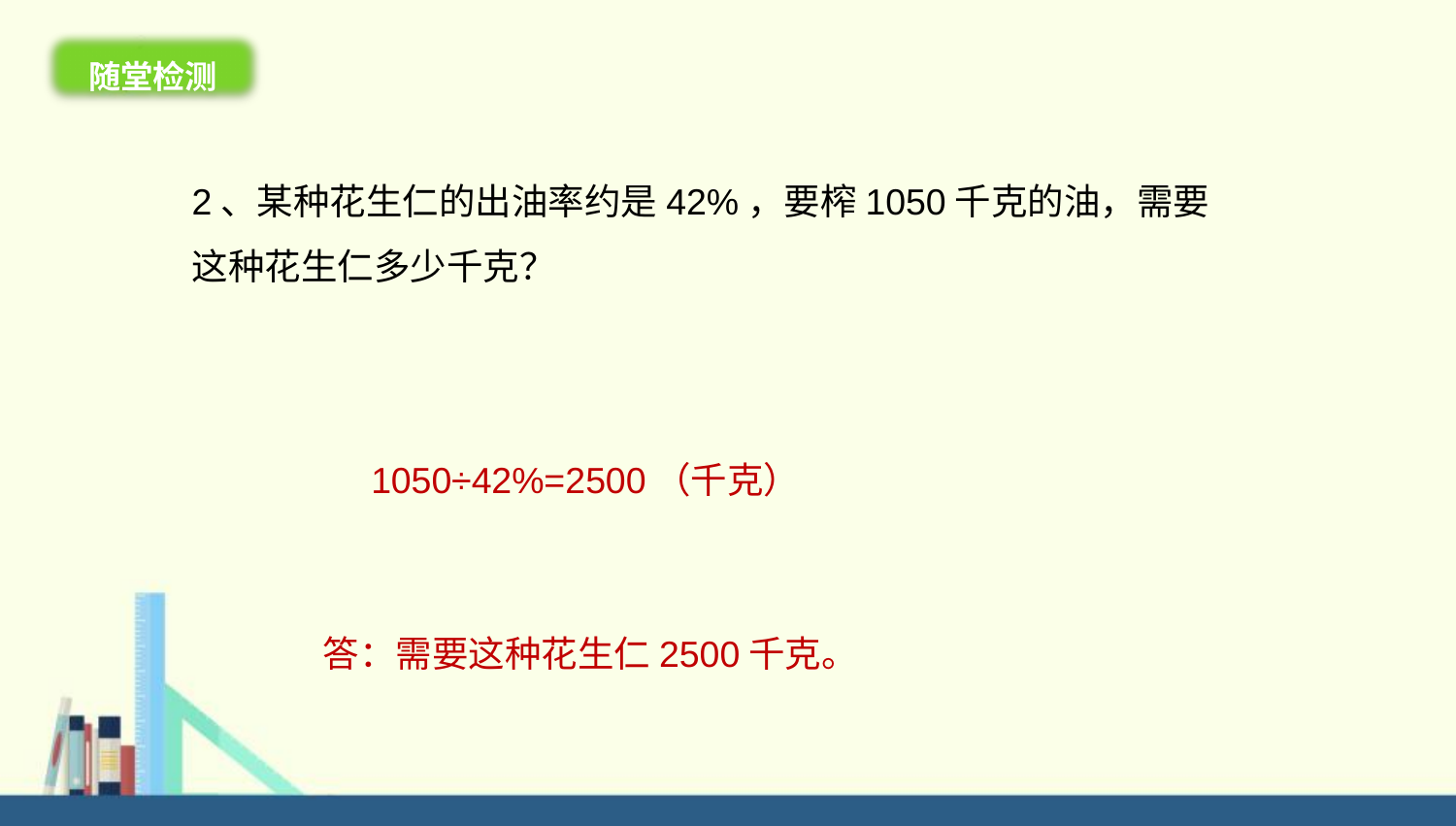

随堂检测
2、某种花生仁的出油率约是42%，要榨1050千克的油，需要这种花生仁多少千克？
1050÷42%=2500（千克）
答：需要这种花生仁2500千克。